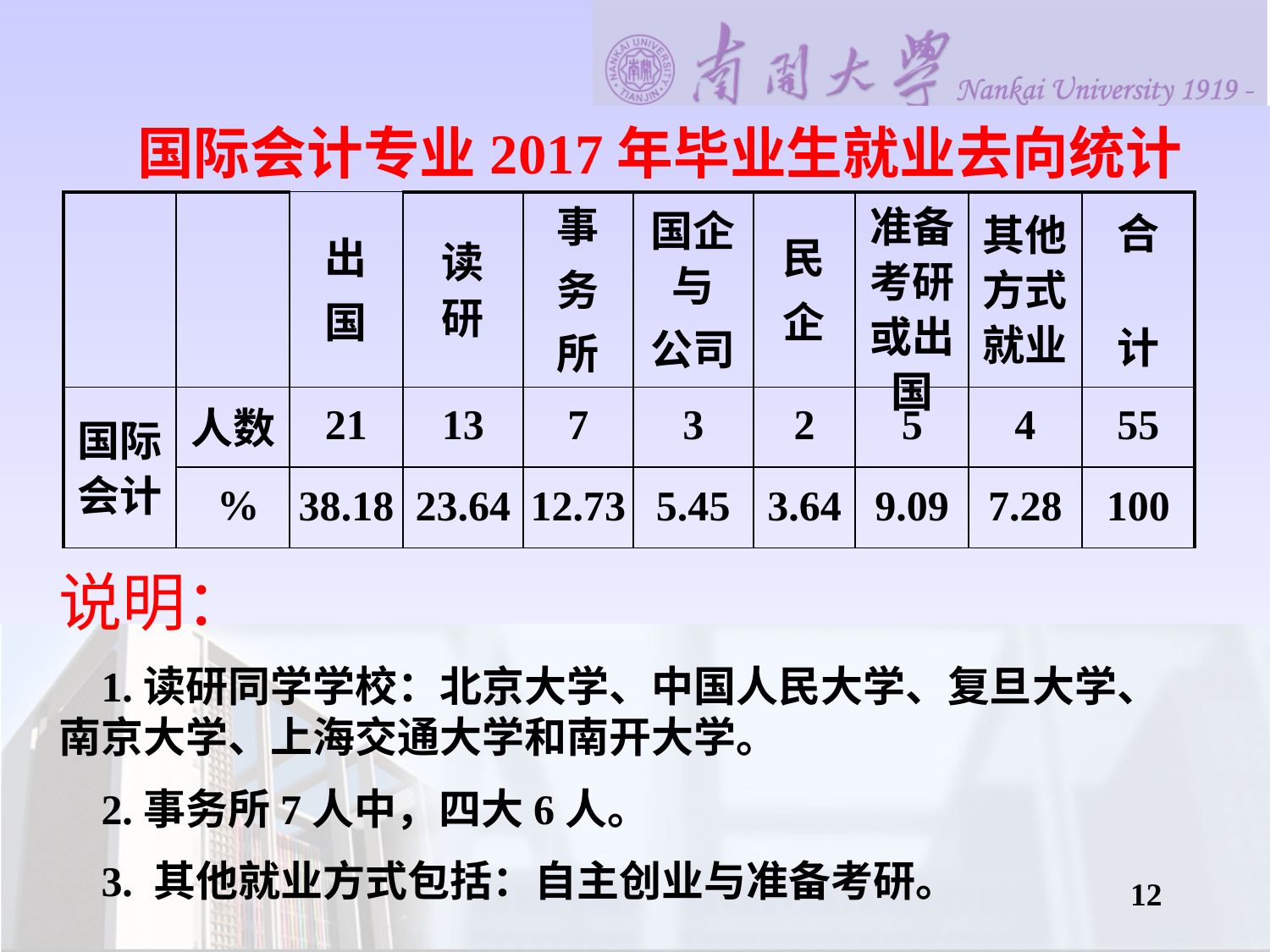

国际会计专业2017年毕业生就业去向统计
|  |  | 出 国 | 读 研 | 事 务 所 | 国企与 公司 | 民 企 | 准备考研或出国 | 其他方式就业 | 合 计 |
| --- | --- | --- | --- | --- | --- | --- | --- | --- | --- |
| 国际会计 | 人数 | 21 | 13 | 7 | 3 | 2 | 5 | 4 | 55 |
|  | % | 38.18 | 23.64 | 12.73 | 5.45 | 3.64 | 9.09 | 7.28 | 100 |
说明：
    1.读研同学学校：北京大学、中国人民大学、复旦大学、南京大学、上海交通大学和南开大学。
    2.事务所7人中，四大6人。
    3. 其他就业方式包括：自主创业与准备考研。
12